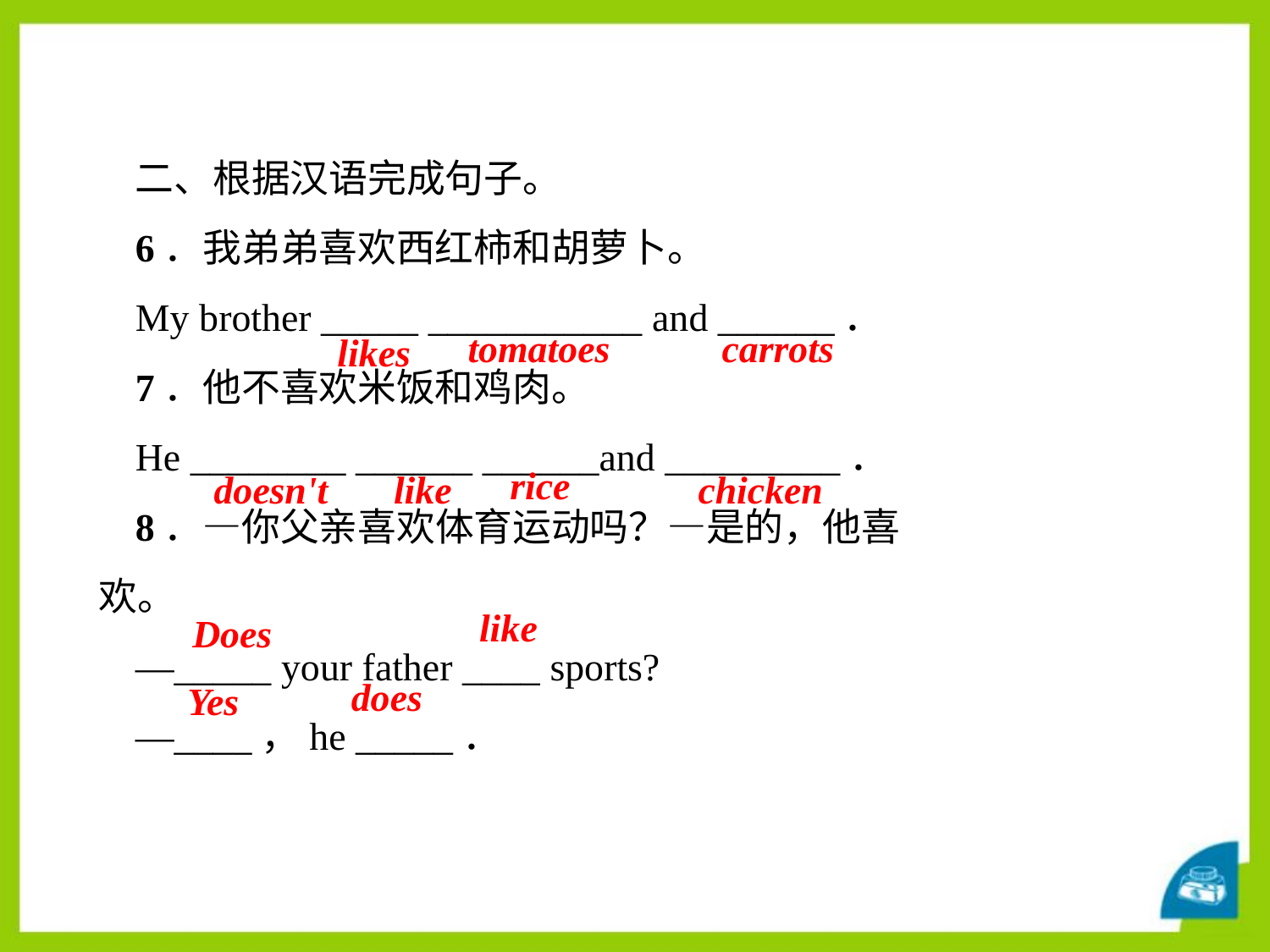

二、根据汉语完成句子。
6．我弟弟喜欢西红柿和胡萝卜。
My brother _____ ___________ and ______．
7．他不喜欢米饭和鸡肉。
He ________ ______ ______and _________．
8．—你父亲喜欢体育运动吗？—是的，他喜欢。
—_____ your father ____ sports?
—____，he _____．
tomatoes
carrots
likes
rice
doesn't
like
chicken
like
Does
does
Yes